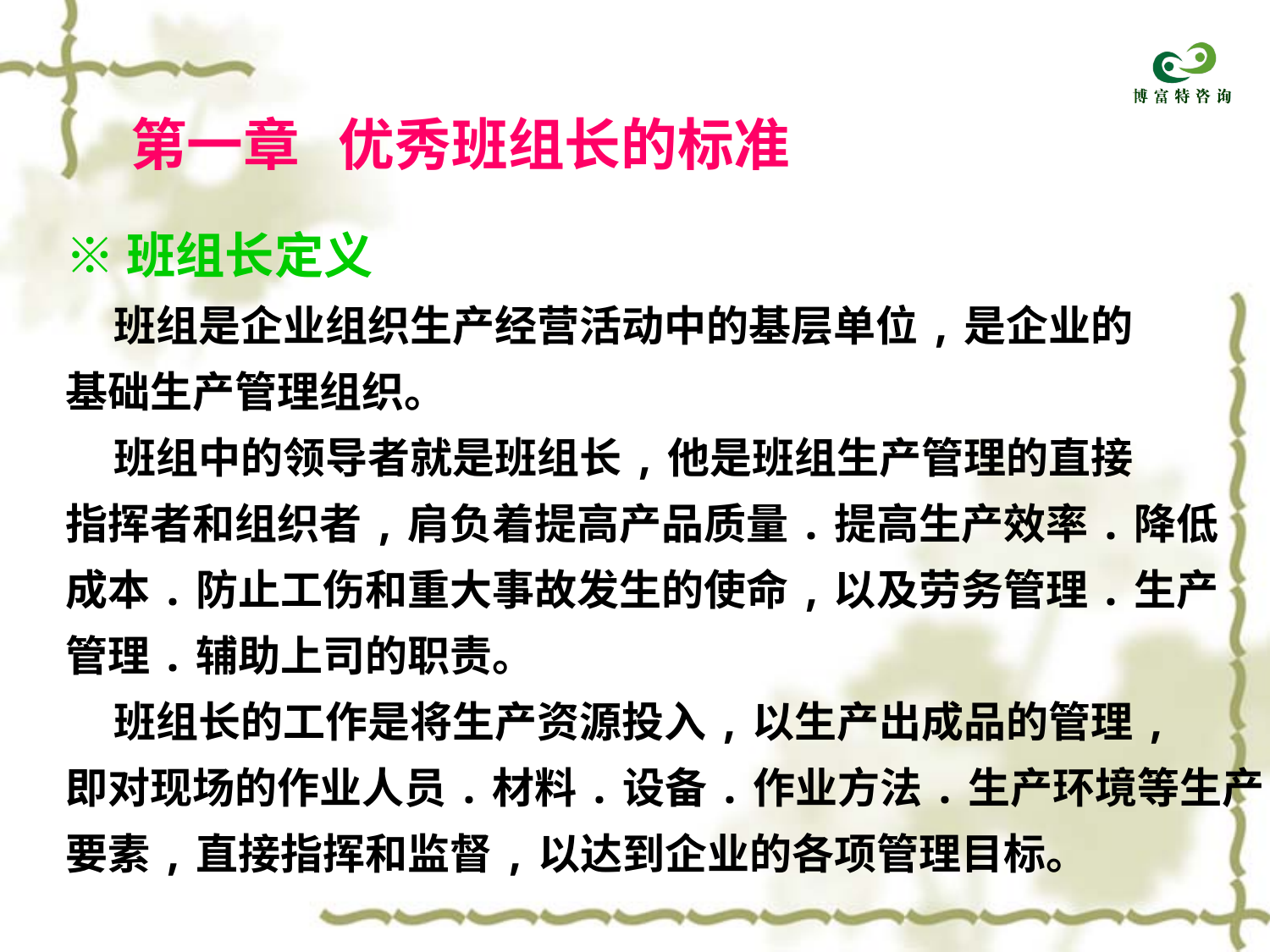

第一章   优秀班组长的标准

※班组长定义
    班组是企业组织生产经营活动中的基层单位,是企业的
基础生产管理组织。
    班组中的领导者就是班组长,他是班组生产管理的直接
指挥者和组织者,肩负着提高产品质量.提高生产效率.降低
成本.防止工伤和重大事故发生的使命,以及劳务管理.生产
管理.辅助上司的职责。
    班组长的工作是将生产资源投入,以生产出成品的管理,
即对现场的作业人员.材料.设备.作业方法.生产环境等生产
要素,直接指挥和监督,以达到企业的各项管理目标。